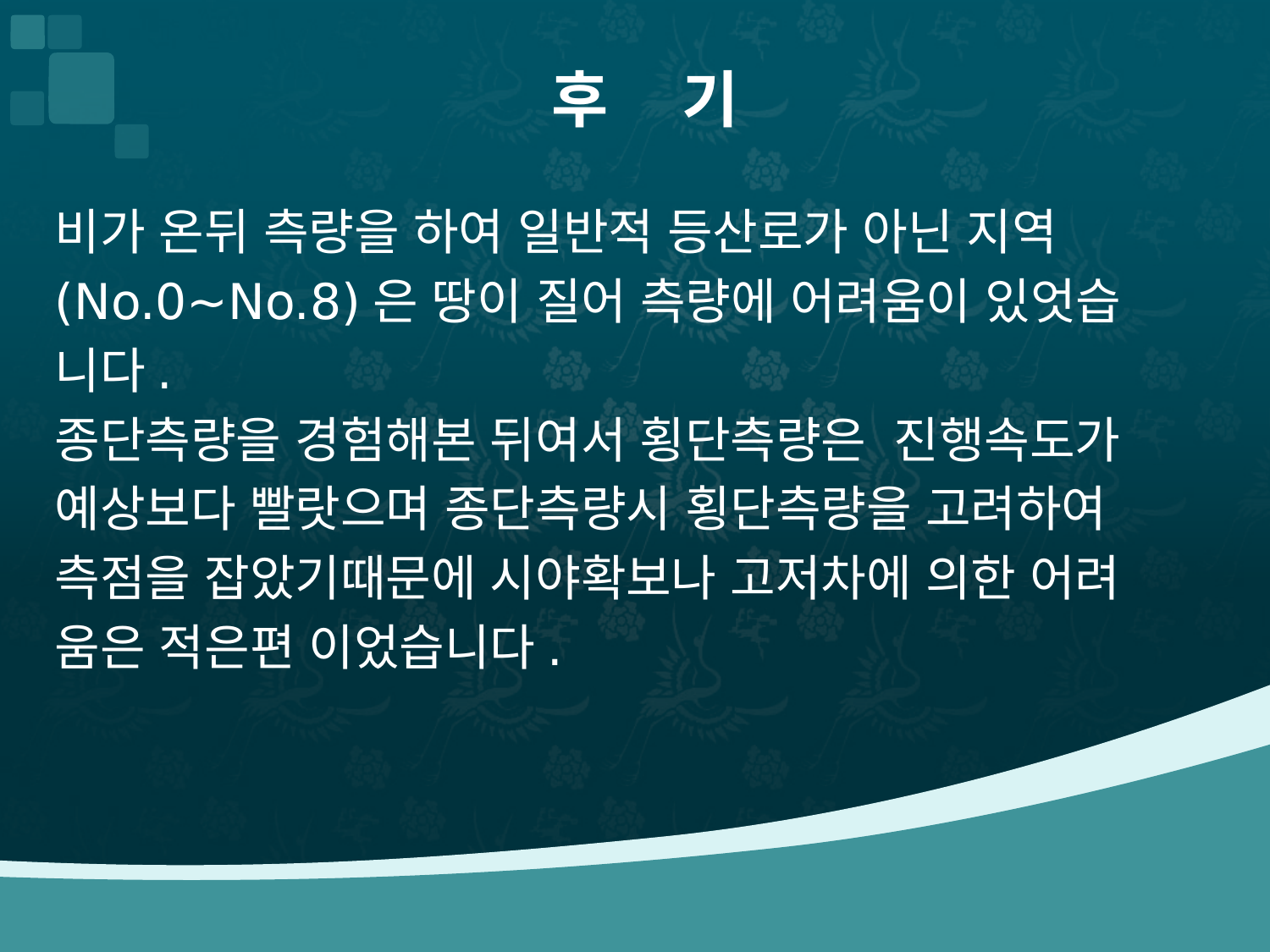

# 후    기
비가 온뒤 측량을 하여 일반적 등산로가 아닌 지역
(No.0~No.8)은 땅이 질어 측량에 어려움이 있엇습
니다.
종단측량을 경험해본 뒤여서 횡단측량은  진행속도가
예상보다 빨랏으며 종단측량시 횡단측량을 고려하여
측점을 잡았기때문에 시야확보나 고저차에 의한 어려
움은 적은편 이었습니다.